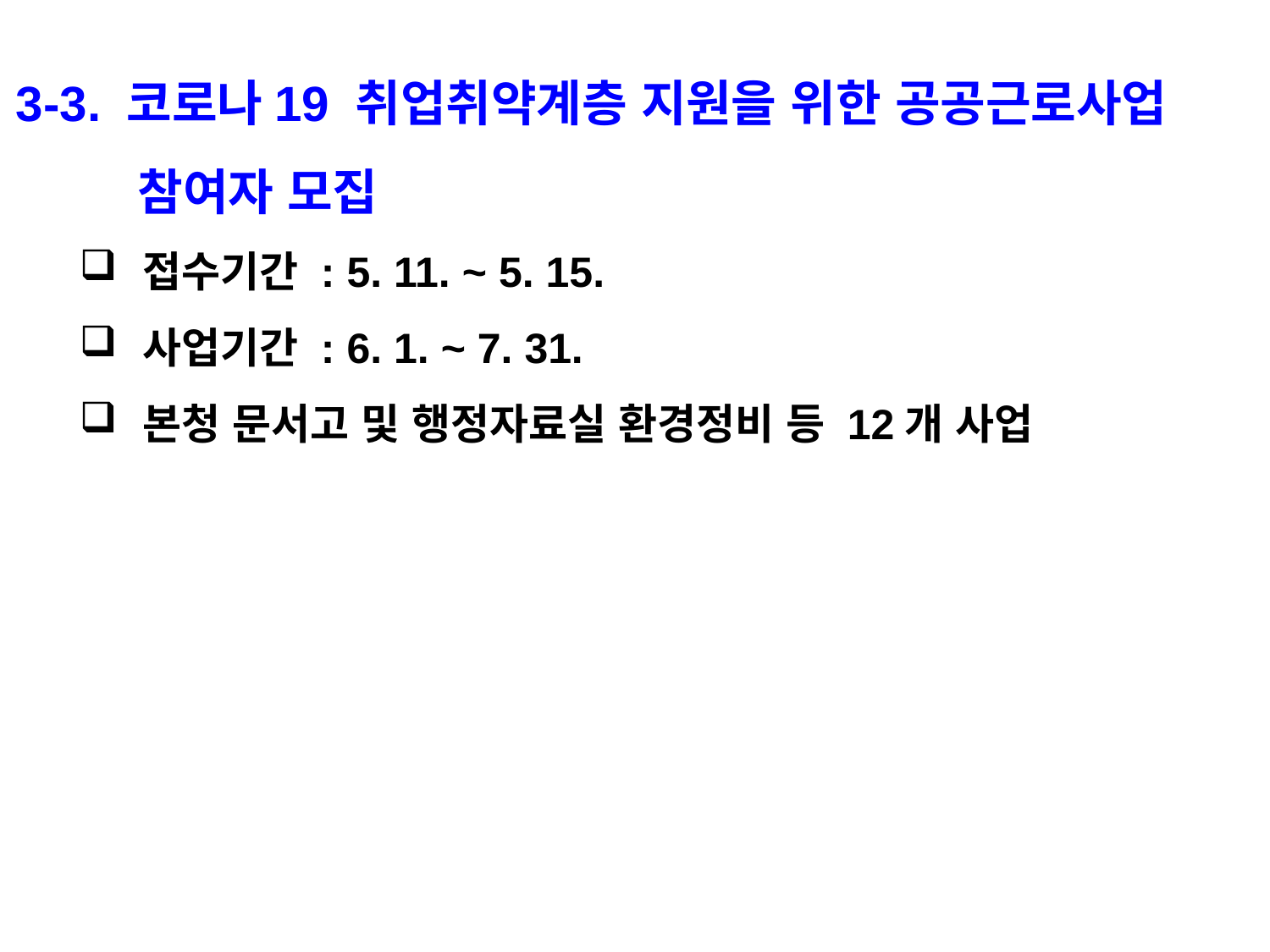

3-3. 코로나19 취업취약계층 지원을 위한 공공근로사업
        참여자 모집
접수기간 : 5. 11. ~ 5. 15.
사업기간 : 6. 1. ~ 7. 31.
본청 문서고 및 행정자료실 환경정비 등 12개 사업